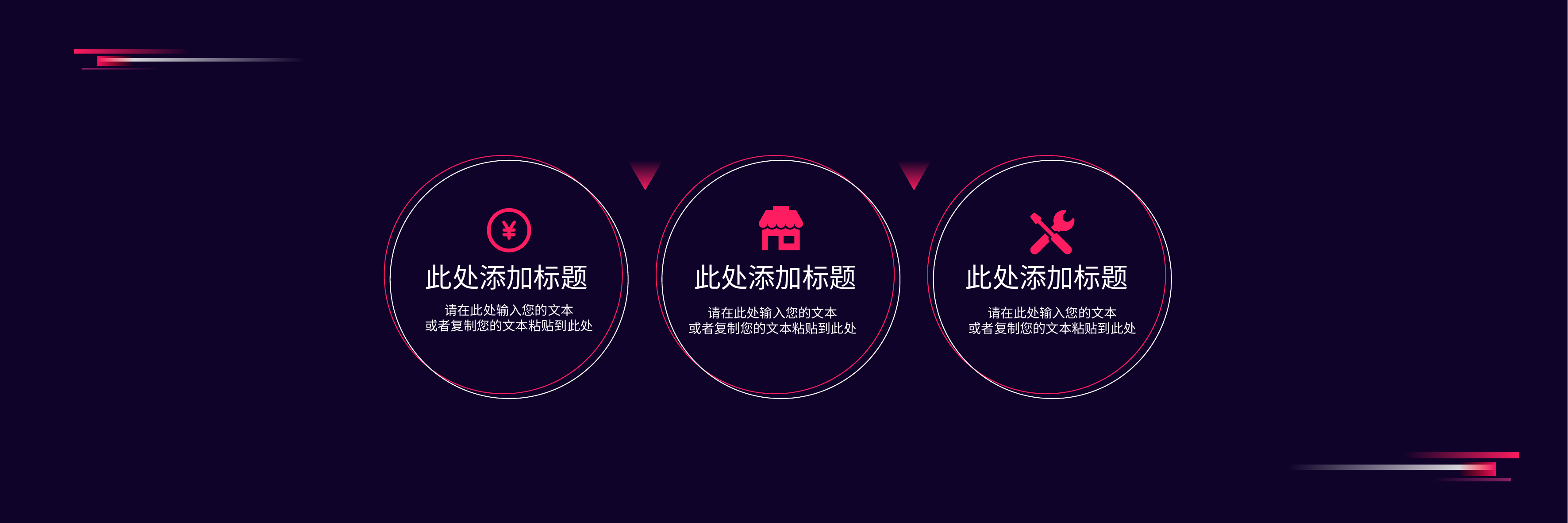

此处添加标题
此处添加标题
此处添加标题
请在此处输入您的文本
或者复制您的文本粘贴到此处
请在此处输入您的文本
或者复制您的文本粘贴到此处
请在此处输入您的文本
或者复制您的文本粘贴到此处